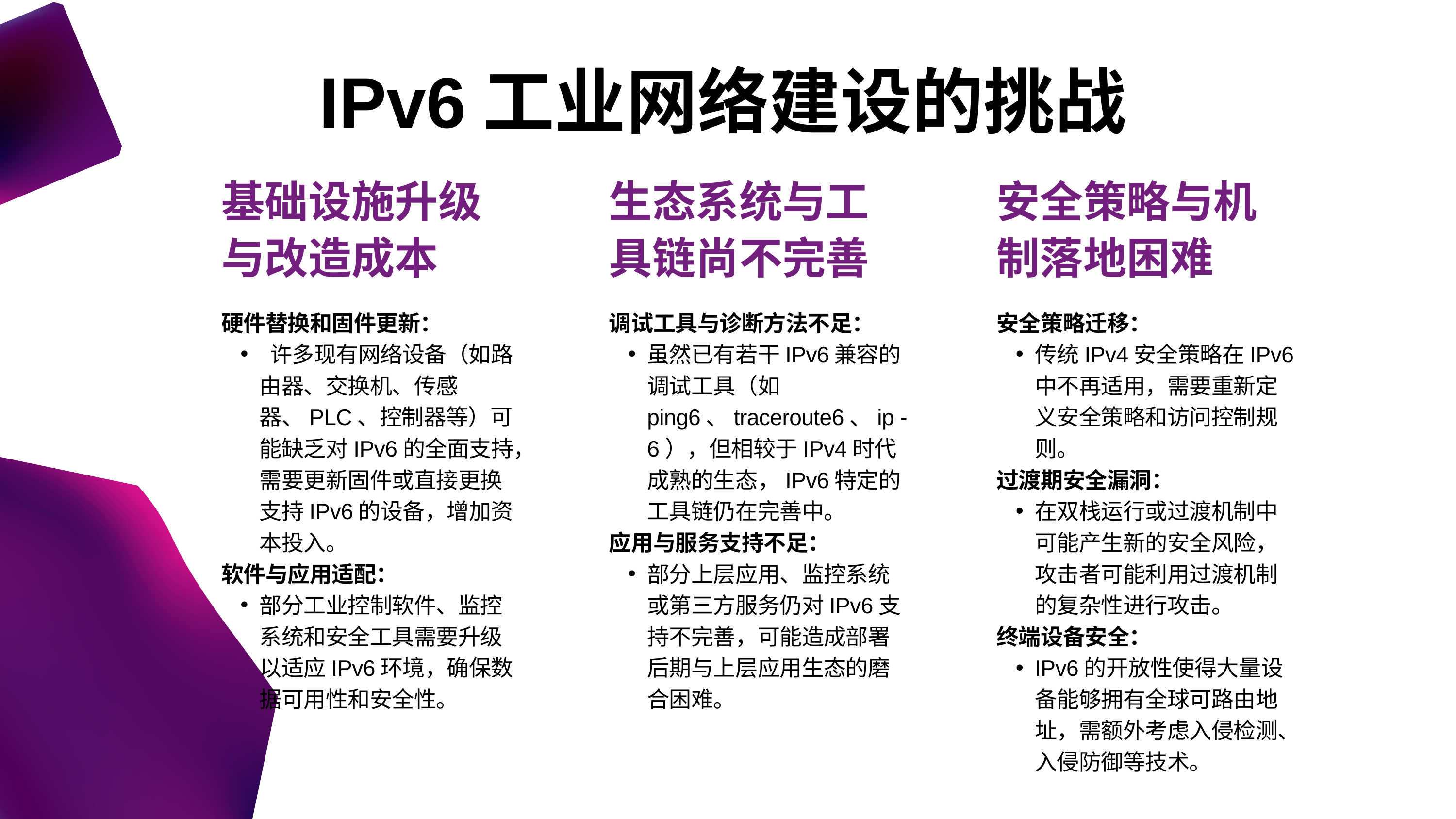

IPv6工业网络建设的挑战
基础设施升级与改造成本
硬件替换和固件更新：
 许多现有网络设备（如路由器、交换机、传感器、PLC、控制器等）可能缺乏对IPv6的全面支持，需要更新固件或直接更换支持IPv6的设备，增加资本投入。
软件与应用适配：
部分工业控制软件、监控系统和安全工具需要升级以适应IPv6环境，确保数据可用性和安全性。

生态系统与工具链尚不完善
调试工具与诊断方法不足：
虽然已有若干IPv6兼容的调试工具（如ping6、traceroute6、ip -6），但相较于IPv4时代成熟的生态，IPv6特定的工具链仍在完善中。
应用与服务支持不足：
部分上层应用、监控系统或第三方服务仍对IPv6支持不完善，可能造成部署后期与上层应用生态的磨合困难。

安全策略与机制落地困难
安全策略迁移：
传统IPv4安全策略在IPv6中不再适用，需要重新定义安全策略和访问控制规则。
过渡期安全漏洞：
在双栈运行或过渡机制中可能产生新的安全风险，攻击者可能利用过渡机制的复杂性进行攻击。
终端设备安全：
IPv6的开放性使得大量设备能够拥有全球可路由地址，需额外考虑入侵检测、入侵防御等技术。